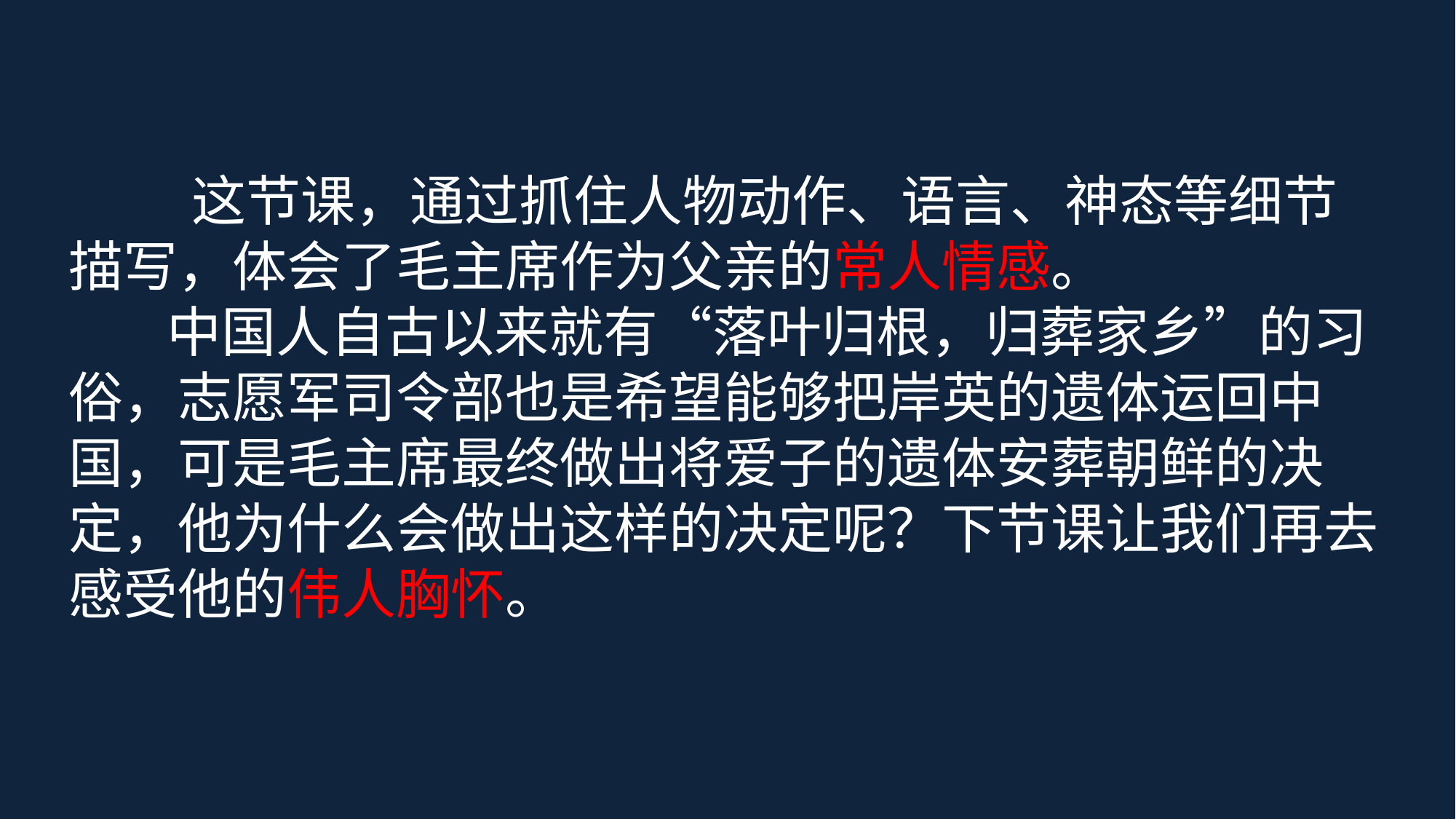

这节课，通过抓住人物动作、语言、神态等细节描写，体会了毛主席作为父亲的常人情感。
       中国人自古以来就有“落叶归根，归葬家乡”的习俗，志愿军司令部也是希望能够把岸英的遗体运回中国，可是毛主席最终做出将爱子的遗体安葬朝鲜的决定，他为什么会做出这样的决定呢？下节课让我们再去感受他的伟人胸怀。